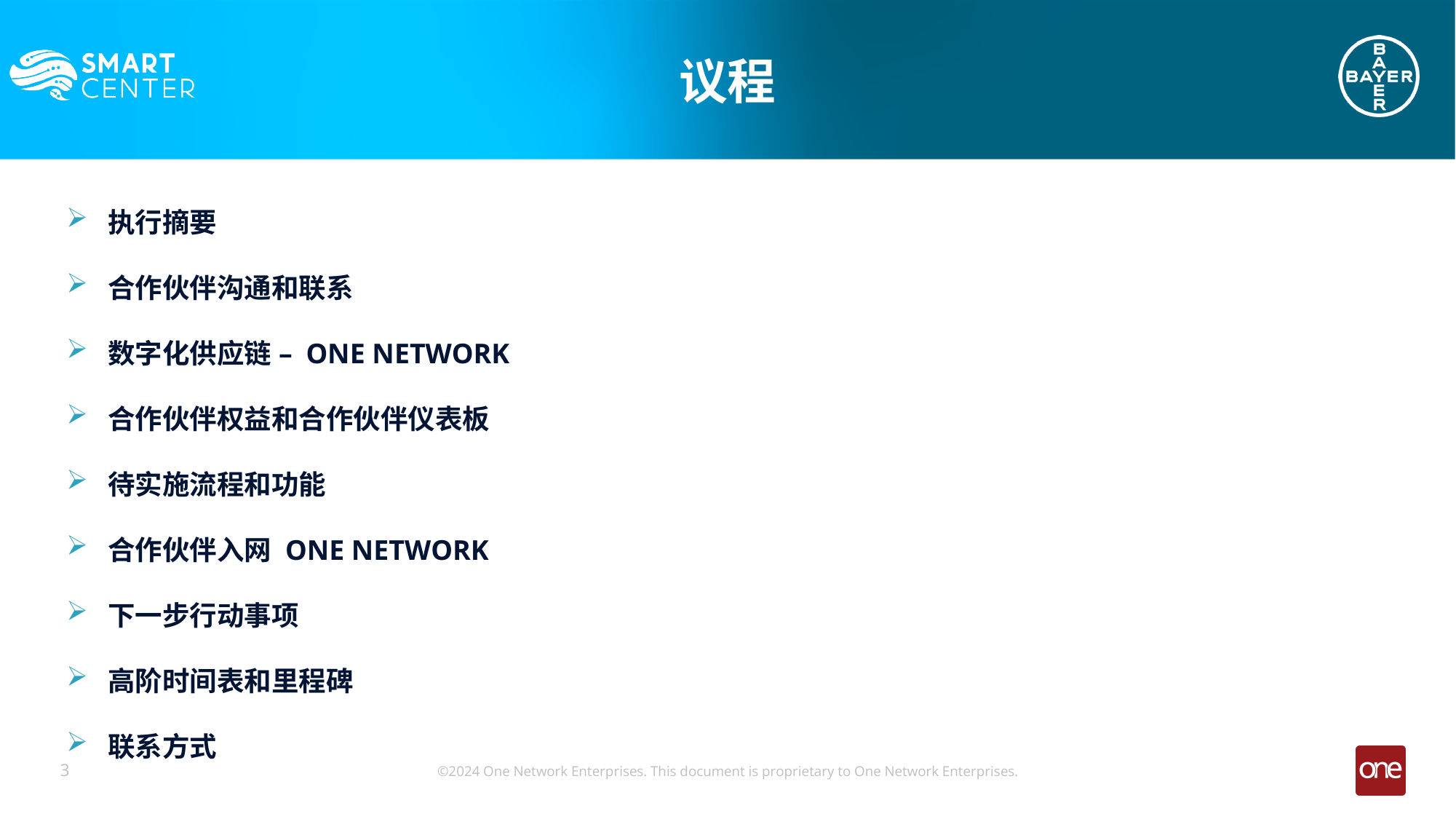

议程
执行摘要
合作伙伴沟通和联系
数字化供应链 – ONE NETWORK
合作伙伴权益和合作伙伴仪表板
待实施流程和功能
合作伙伴入网 ONE NETWORK
下一步行动事项
高阶时间表和里程碑
联系方式